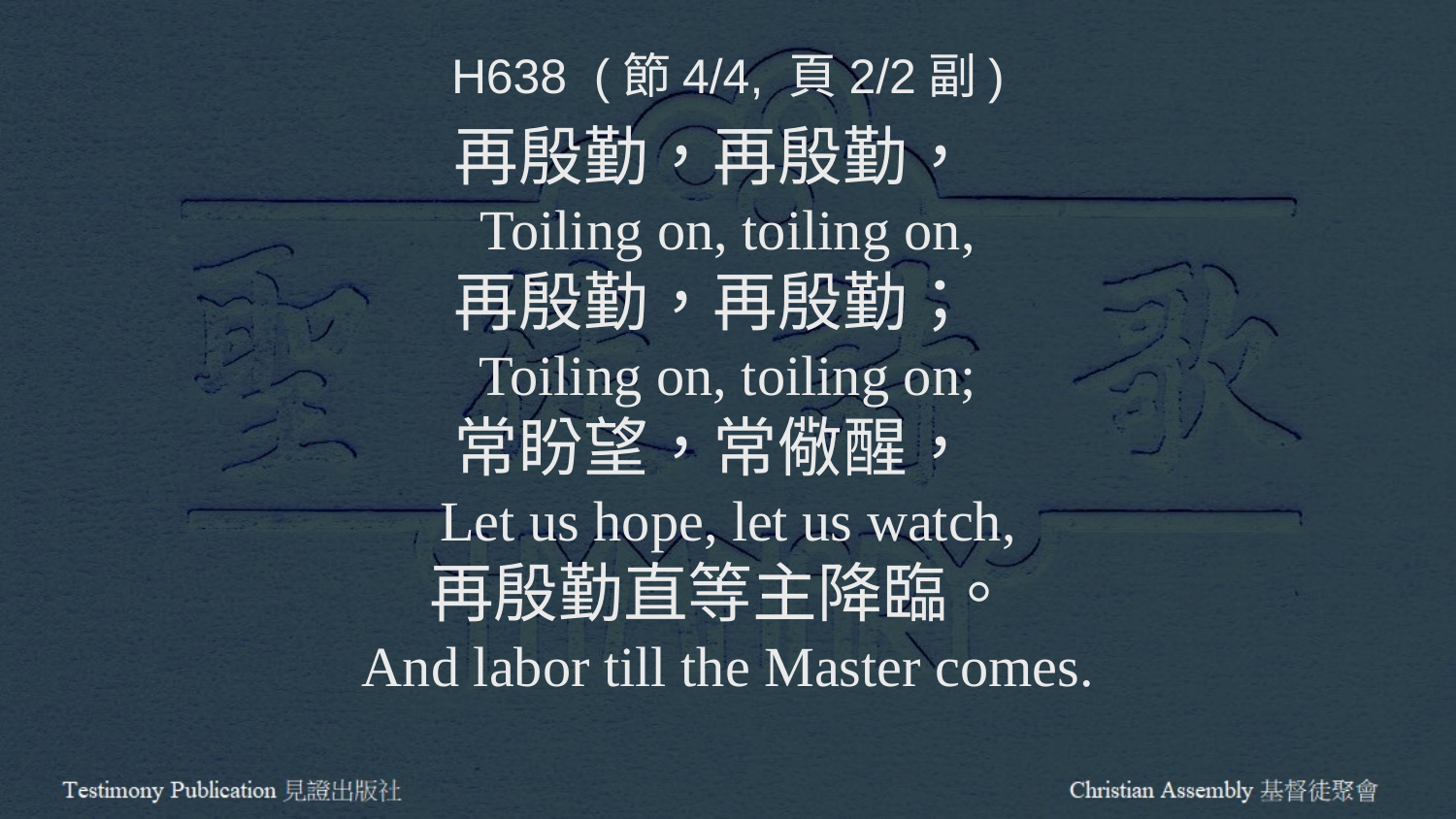

H638  (節4/4, 頁2/2副)
再殷勤，再殷勤，
Toiling on, toiling on,
再殷勤，再殷勤；
Toiling on, toiling on;
常盼望，常儆醒，
Let us hope, let us watch,
再殷勤直等主降臨。
And labor till the Master comes.